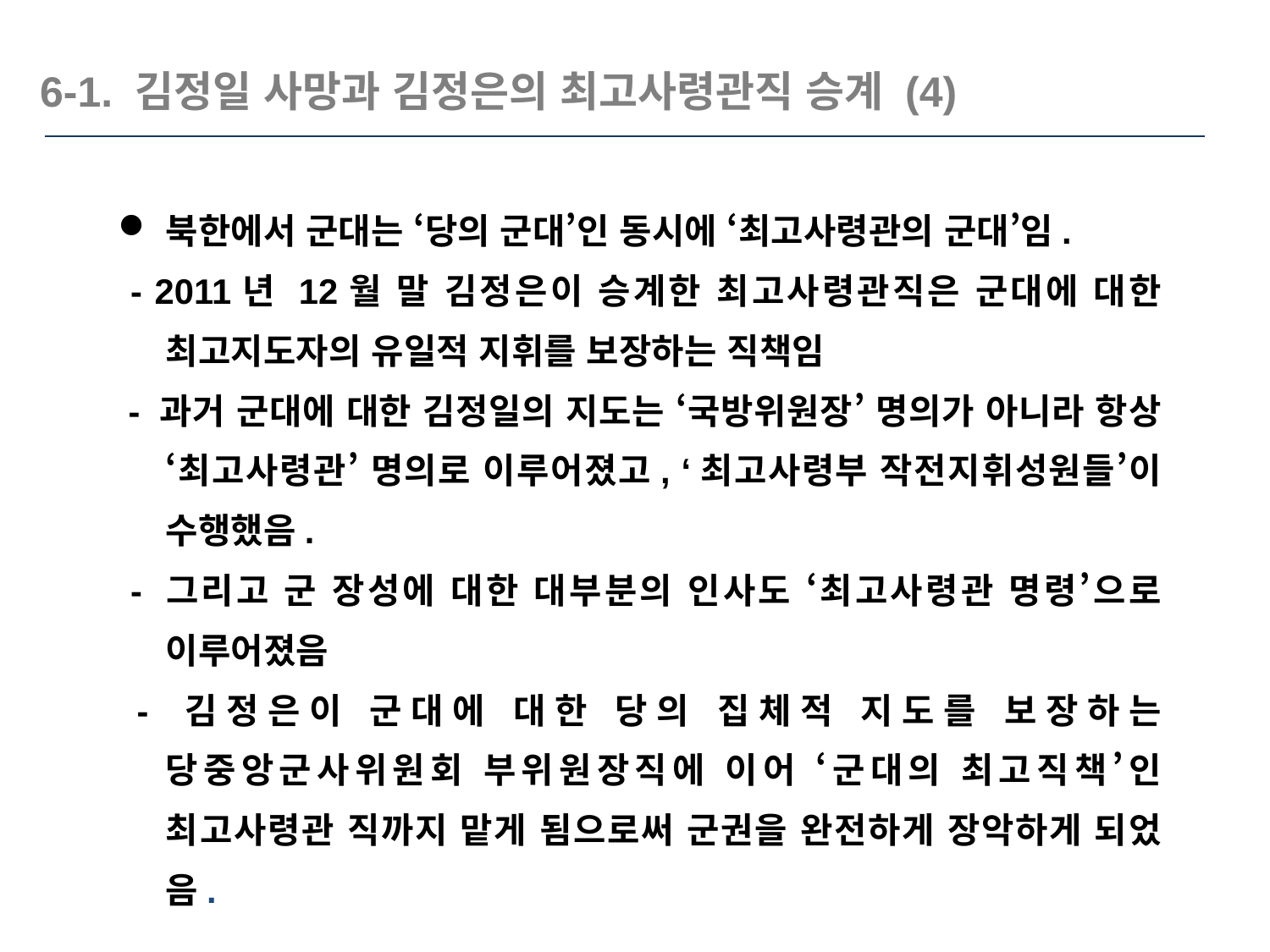

6-1. 김정일 사망과 김정은의 최고사령관직 승계 (4)
북한에서 군대는 ‘당의 군대’인 동시에 ‘최고사령관의 군대’임.
 - 2011년 12월 말 김정은이 승계한 최고사령관직은 군대에 대한 최고지도자의 유일적 지휘를 보장하는 직책임
 - 과거 군대에 대한 김정일의 지도는 ‘국방위원장’ 명의가 아니라 항상 ‘최고사령관’ 명의로 이루어졌고, ‘최고사령부 작전지휘성원들’이 수행했음.
 - 그리고 군 장성에 대한 대부분의 인사도 ‘최고사령관 명령’으로 이루어졌음
 - 김정은이 군대에 대한 당의 집체적 지도를 보장하는 당중앙군사위원회 부위원장직에 이어 ‘군대의 최고직책’인 최고사령관 직까지 맡게 됨으로써 군권을 완전하게 장악하게 되었음.